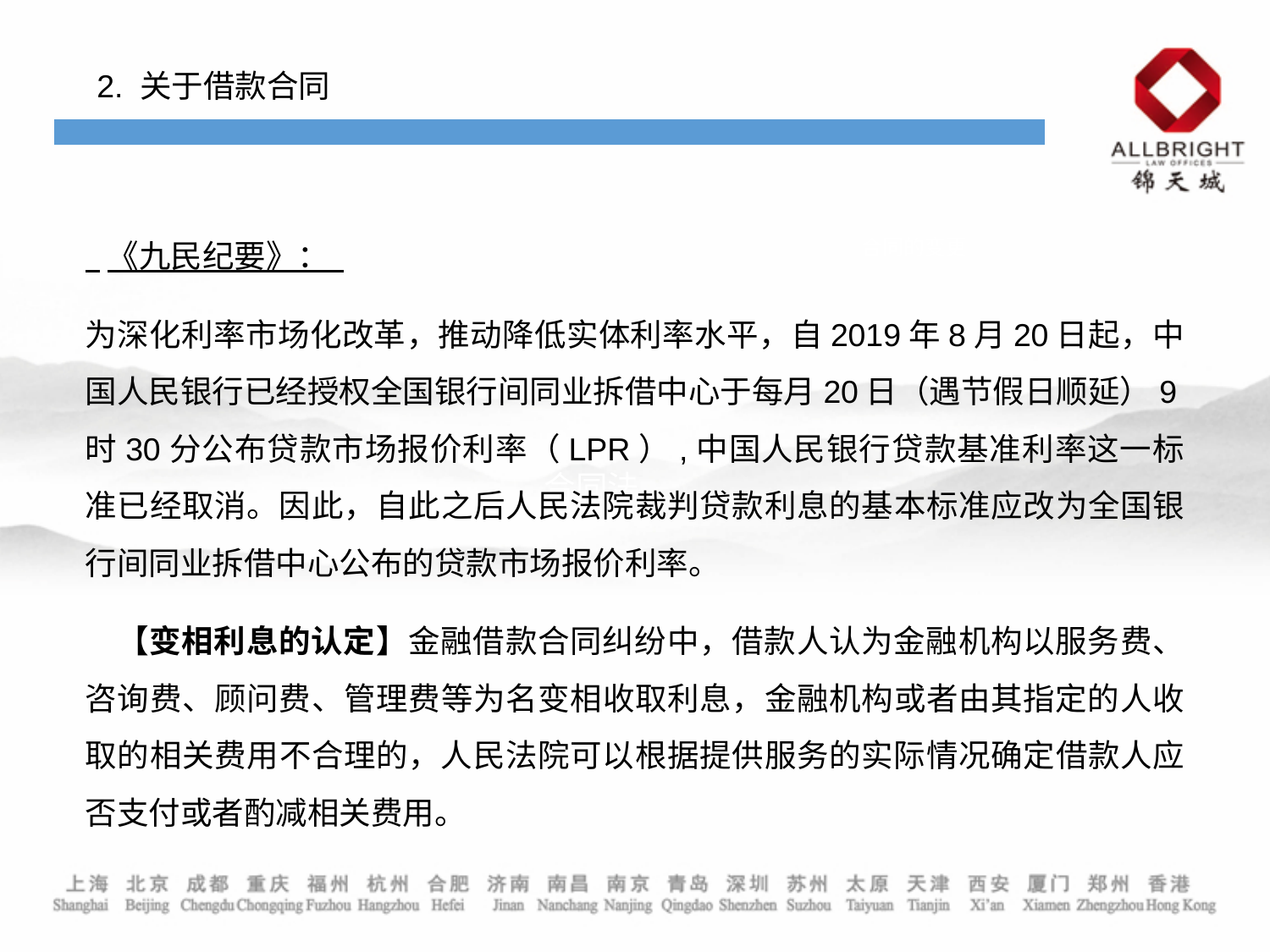

2. 关于借款合同

  《九民纪要》：
为深化利率市场化改革，推动降低实体利率水平，自2019年8月20日起，中国人民银行已经授权全国银行间同业拆借中心于每月20日（遇节假日顺延）9时30分公布贷款市场报价利率（LPR）,中国人民银行贷款基准利率这一标准已经取消。因此，自此之后人民法院裁判贷款利息的基本标准应改为全国银行间同业拆借中心公布的贷款市场报价利率。
   【变相利息的认定】金融借款合同纠纷中，借款人认为金融机构以服务费、咨询费、顾问费、管理费等为名变相收取利息，金融机构或者由其指定的人收取的相关费用不合理的，人民法院可以根据提供服务的实际情况确定借款人应否支付或者酌减相关费用。
合同的变更
合同法